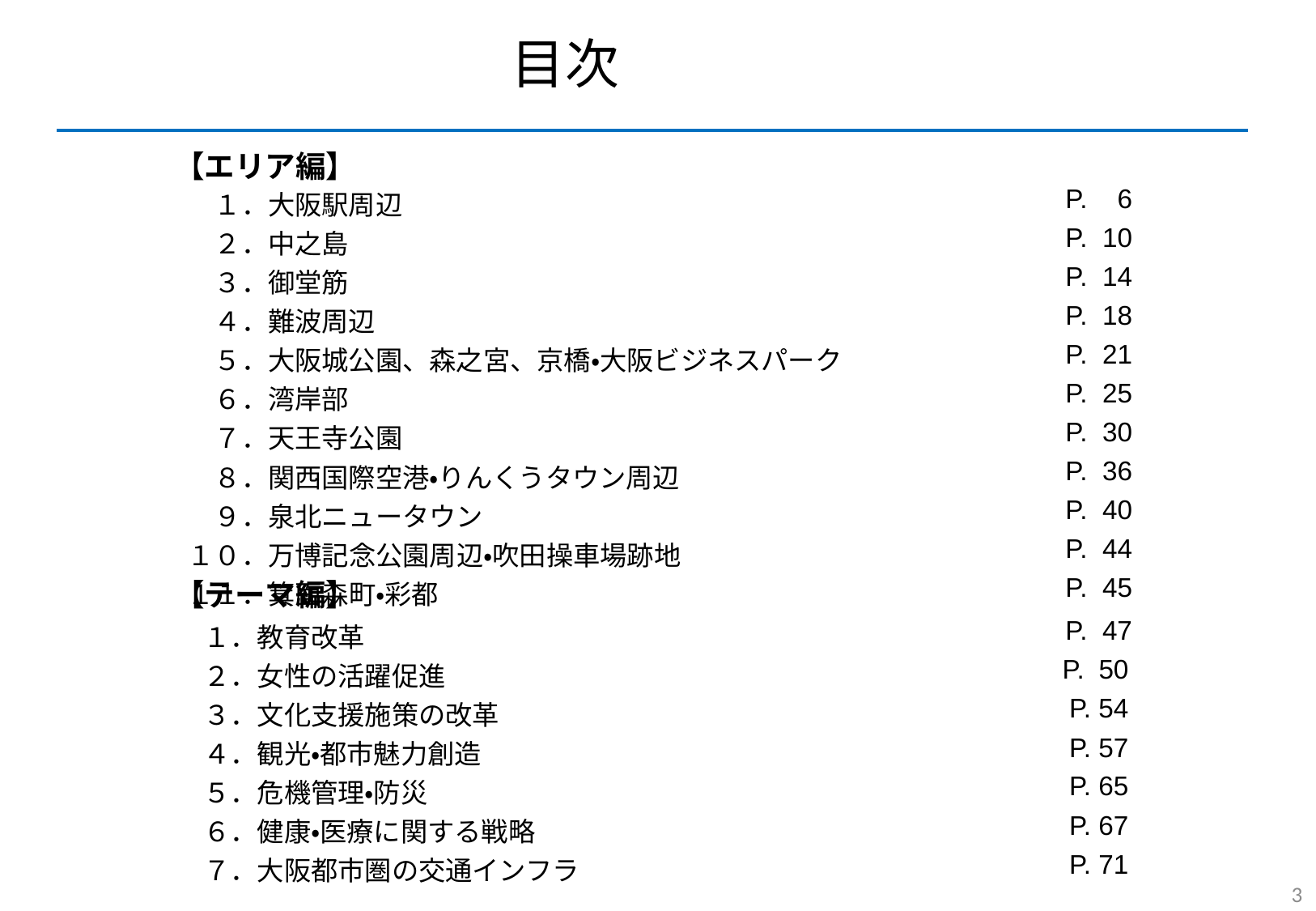

目次
【エリア編】

【テーマ編】

| １．大阪駅周辺 | P.006 |
| --- | --- |
| ２．中之島 | P.010 |
| ３．御堂筋 | P.014 |
| ４．難波周辺 | P.018 |
| ５．大阪城公園、森之宮、京橋・大阪ビジネスパーク | P.021 |
| ６．湾岸部 | P.025 |
| ７．天王寺公園 | P.030 |
| ８．関西国際空港・りんくうタウン周辺 | P.036 |
| ９．泉北ニュータウン | P.040 |
| １０．万博記念公園周辺・吹田操車場跡地 | P.044 |
| １１．箕面森町・彩都 | P.045 |
| １．教育改革 | P.047 |
| --- | --- |
| ２．女性の活躍促進 | 50 |
| ３．文化支援施策の改革 | P. 54 |
| ４．観光・都市魅力創造 | P. 57 |
| ５．危機管理・防災 | P. 65 |
| ６．健康・医療に関する戦略 | P. 67 |
| ７．大阪都市圏の交通インフラ | P. 71 |
3